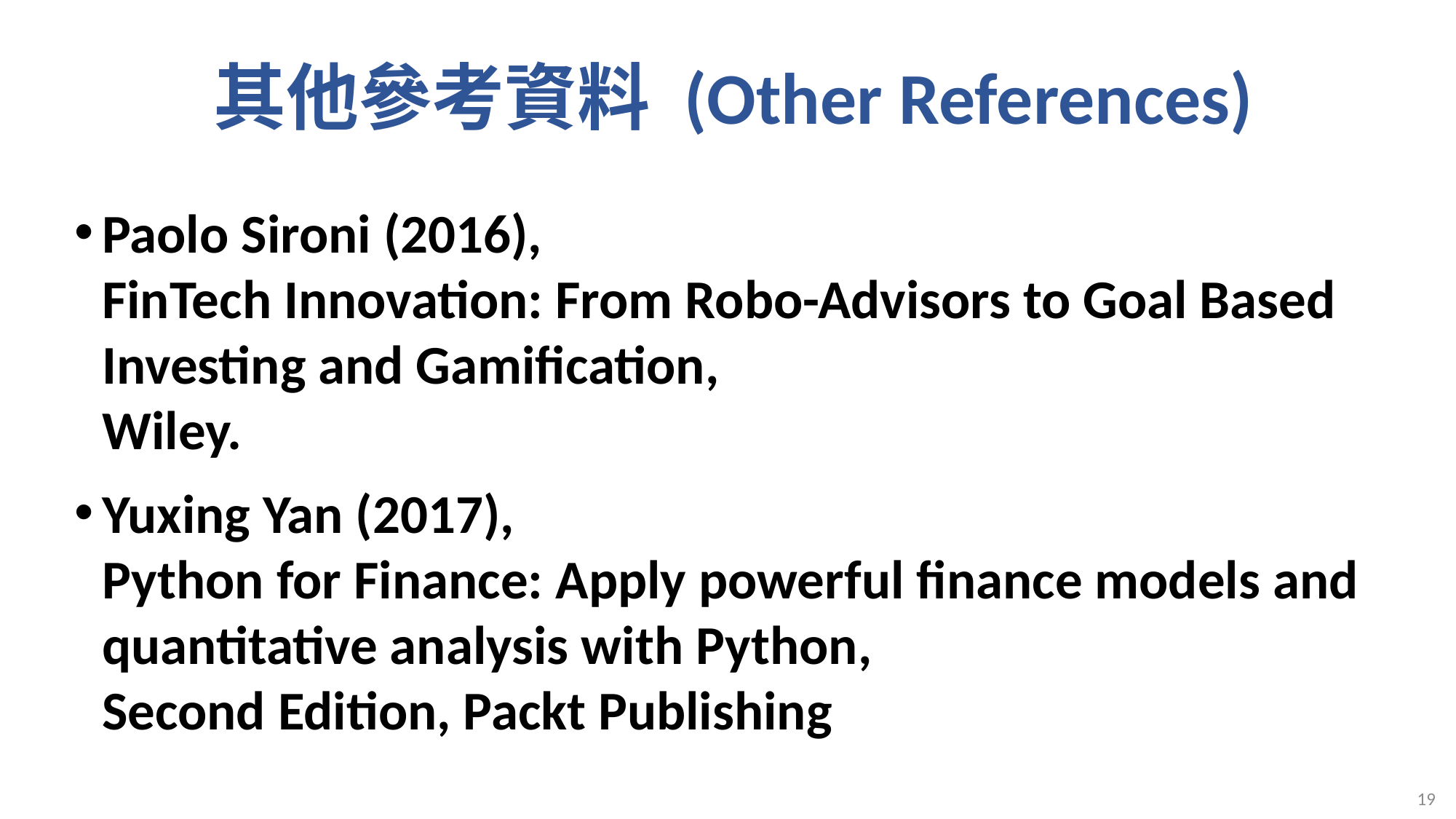

# 其他參考資料 (Other References)
Paolo Sironi (2016),
FinTech Innovation: From Robo-Advisors to Goal Based Investing and Gamification,
Wiley.
Yuxing Yan (2017),
Python for Finance: Apply powerful finance models and quantitative analysis with Python,
Second Edition, Packt Publishing
19